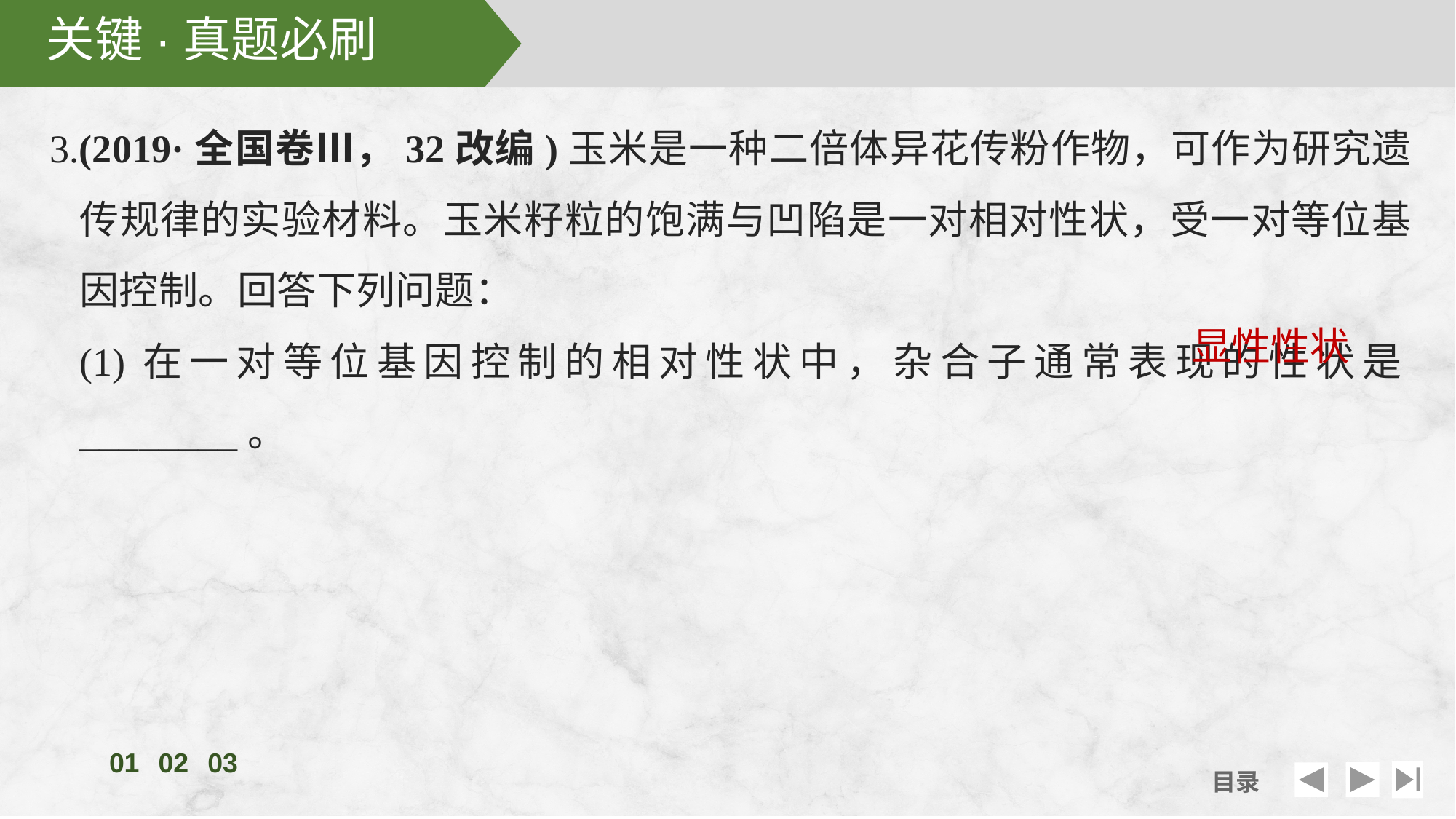

3.(2019·全国卷Ⅲ，32改编)玉米是一种二倍体异花传粉作物，可作为研究遗传规律的实验材料。玉米籽粒的饱满与凹陷是一对相对性状，受一对等位基因控制。回答下列问题：
	(1)在一对等位基因控制的相对性状中，杂合子通常表现的性状是________。

显性性状